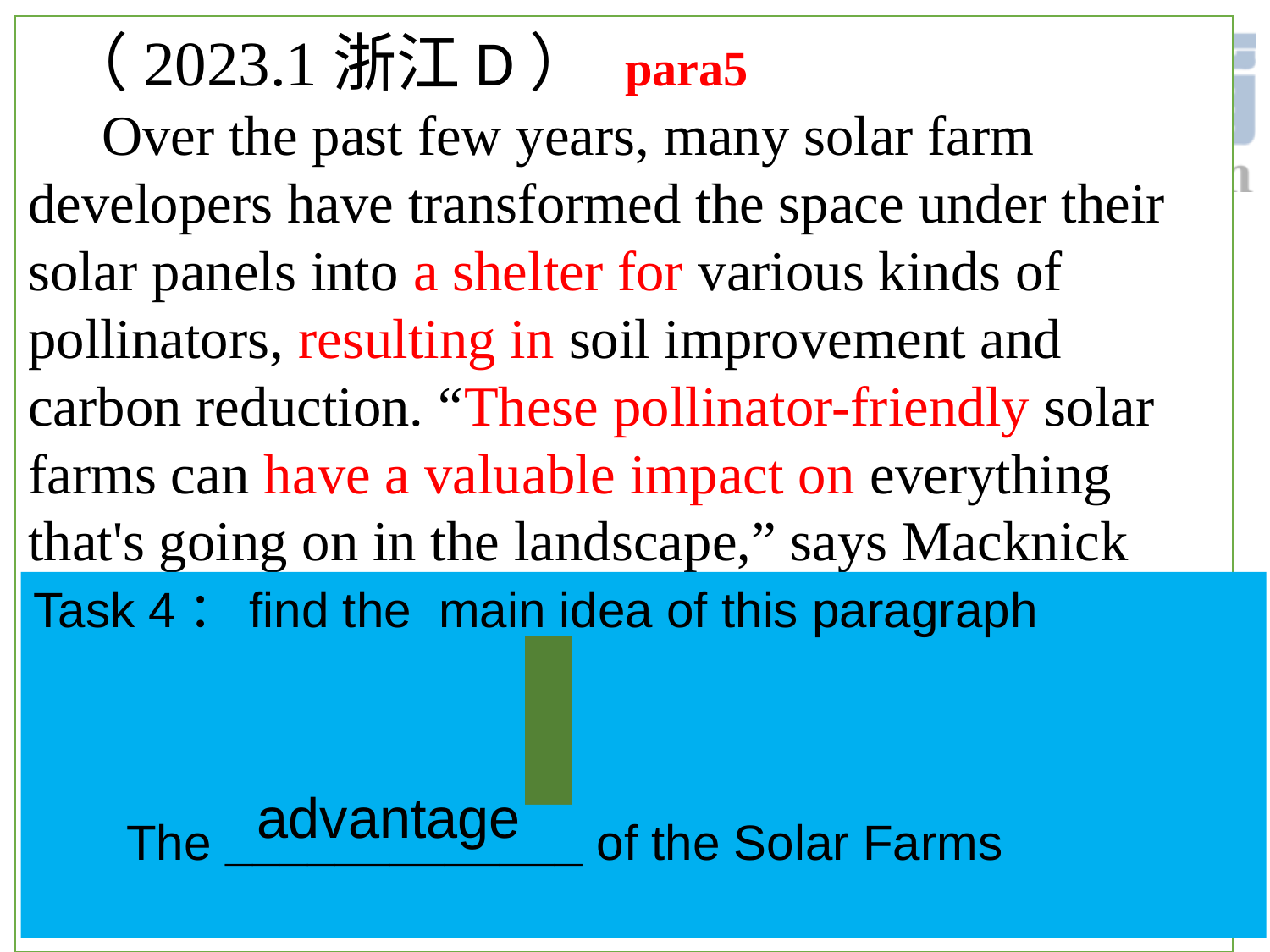

（2023.1浙江D）   para5
    Over the past few years, many solar farm developers have transformed the space under their solar panels into a shelter for various kinds of pollinators, resulting in soil improvement and carbon reduction. “These pollinator-friendly solar farms can have a valuable impact on everything that's going on in the landscape,” says Macknick
#

Task 4：find the  main idea of this paragraph

advantage
The _____________ of the Solar Farms